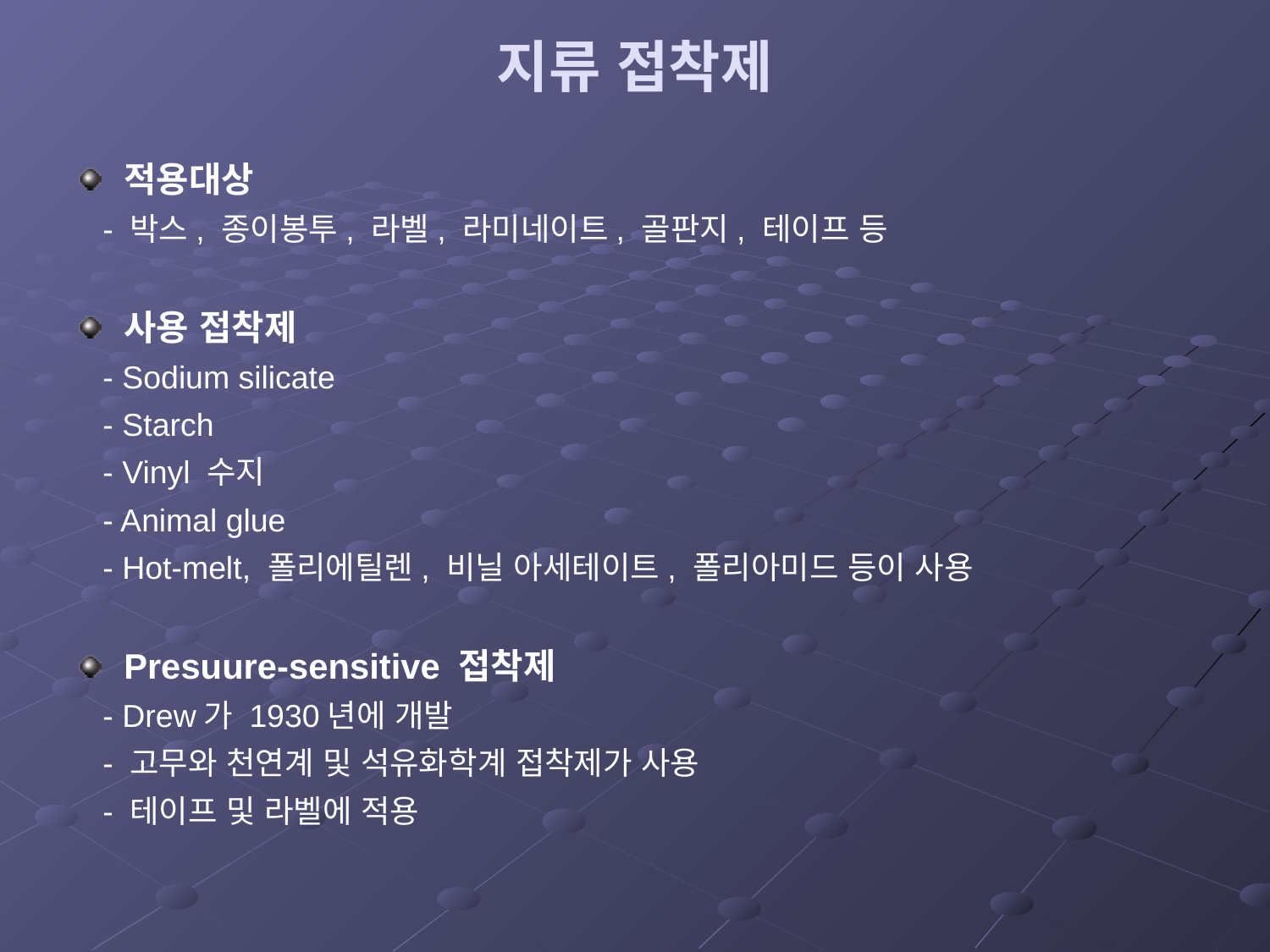

# 지류 접착제
적용대상
   - 박스, 종이봉투, 라벨, 라미네이트, 골판지, 테이프 등

사용 접착제
   - Sodium silicate
   - Starch
   - Vinyl 수지
   - Animal glue
   - Hot-melt, 폴리에틸렌, 비닐 아세테이트, 폴리아미드 등이 사용

Presuure-sensitive 접착제
   - Drew가 1930년에 개발
   - 고무와 천연계 및 석유화학계 접착제가 사용
   - 테이프 및 라벨에 적용